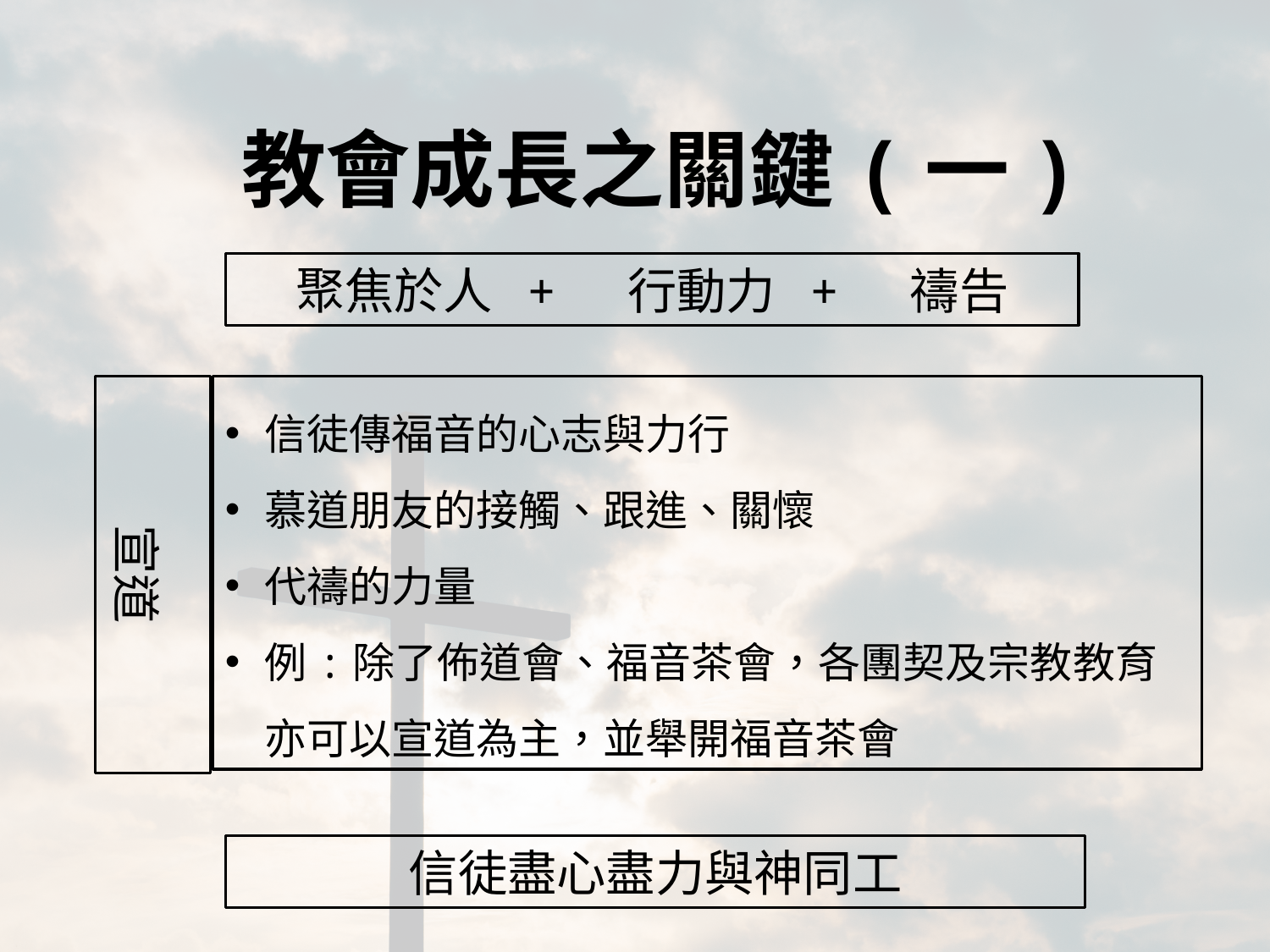

教會成長之關鍵(一)
聚焦於人  +  行動力  +  禱告
宣道
信徒傳福音的心志與力行
慕道朋友的接觸、跟進、關懷
代禱的力量
例:除了佈道會、福音茶會，各團契及宗教教育亦可以宣道為主，並舉開福音茶會
信徒盡心盡力與神同工